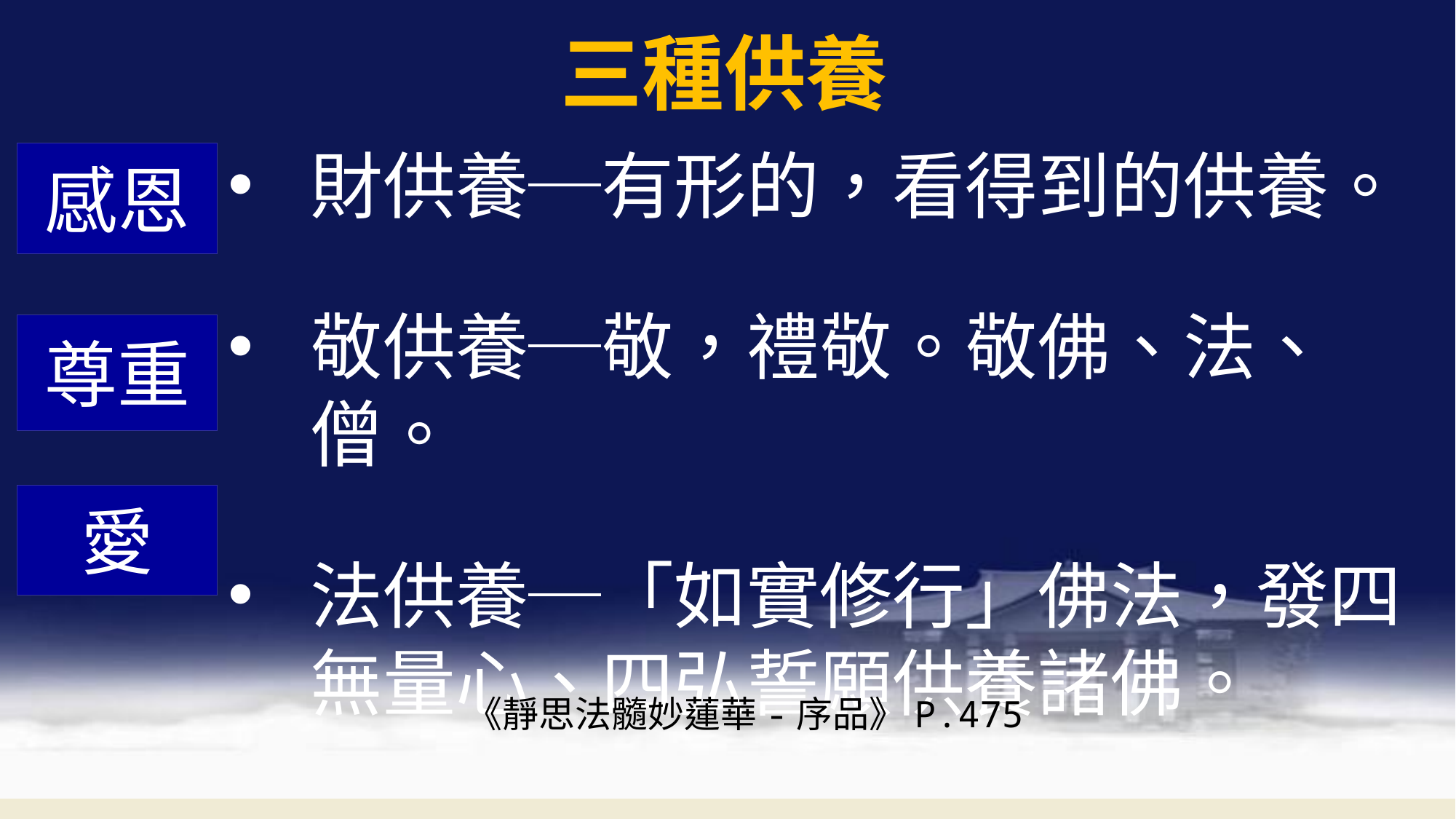

# 三種供養
財供養─有形的，看得到的供養。

敬供養─敬，禮敬。敬佛、法、僧。

法供養─「如實修行」佛法，發四無量心、四弘誓願供養諸佛。
感恩
尊重
愛
《靜思法髓妙蓮華-序品》P.475